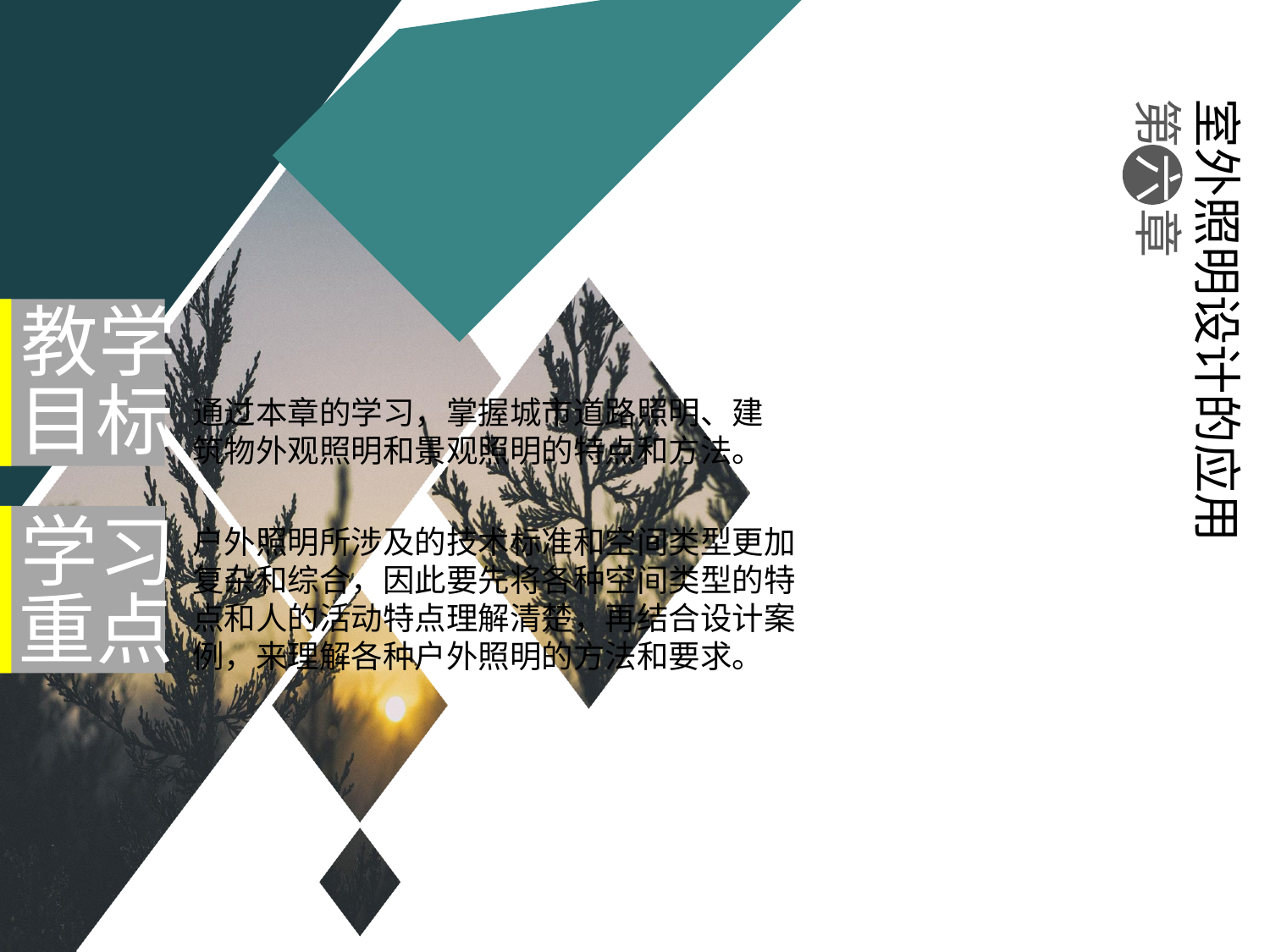

室外照明设计的应用
第 六 章

教学
目标

通过本章的学习，掌握城市道路照明、建筑物外观照明和景观照明的特点和方法。

学习
重点

户外照明所涉及的技术标准和空间类型更加复杂和综合，因此要先将各种空间类型的特点和人的活动特点理解清楚，再结合设计案例，来理解各种户外照明的方法和要求。

#